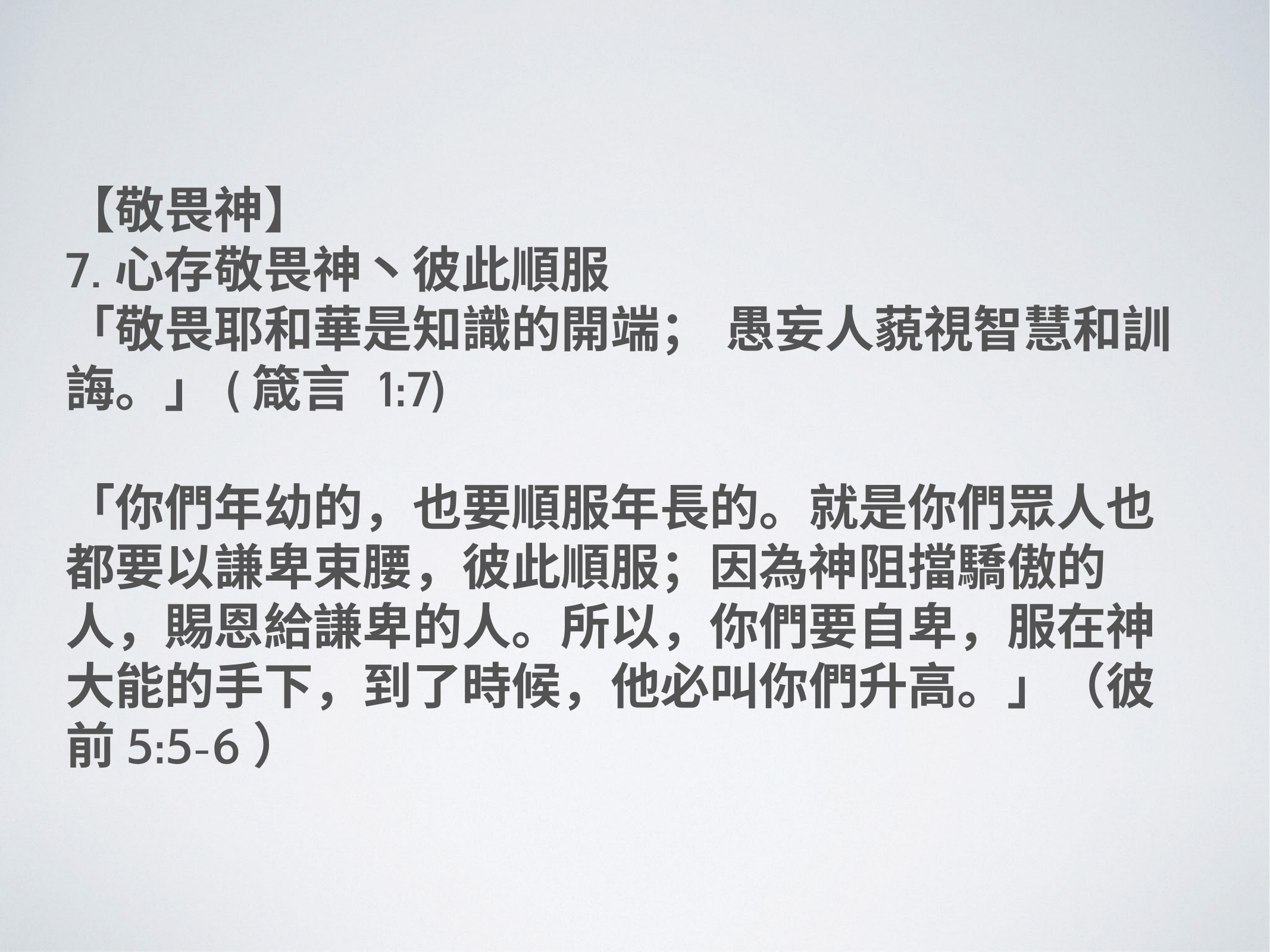

【敬畏神】
7.心存敬畏神丶彼此順服
「敬畏耶和華是知識的開端； 愚妄人藐視智慧和訓誨。」(箴言 1:7)

「你們年幼的，也要順服年長的。就是你們眾人也都要以謙卑束腰，彼此順服；因為神阻擋驕傲的人，賜恩給謙卑的人。所以，你們要自卑，服在神大能的手下，到了時候，他必叫你們升高。」（彼前5:5-6）